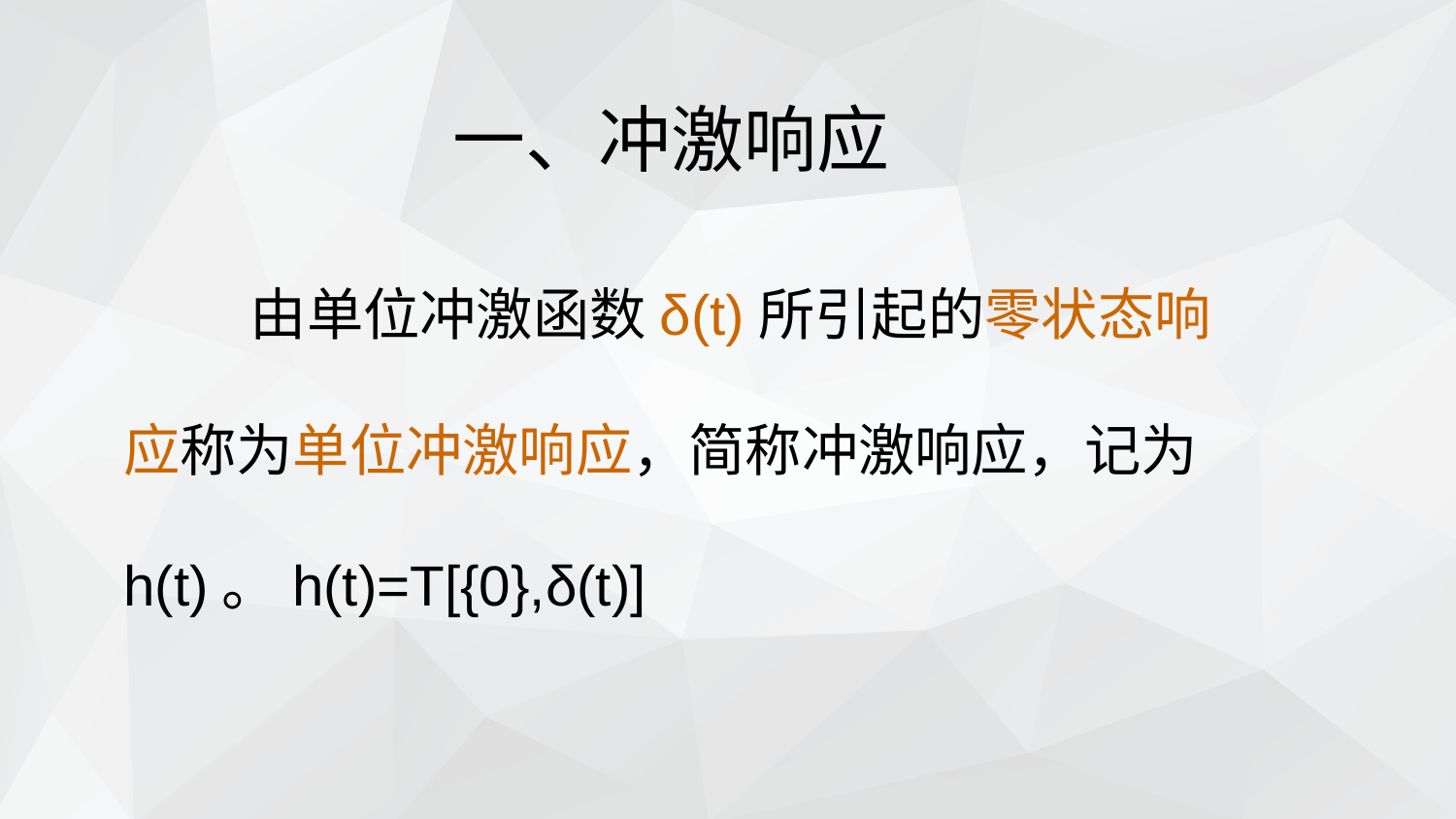

一、冲激响应
         由单位冲激函数δ(t)所引起的零状态响应称为单位冲激响应，简称冲激响应，记为h(t)。h(t)=T[{0},δ(t)]